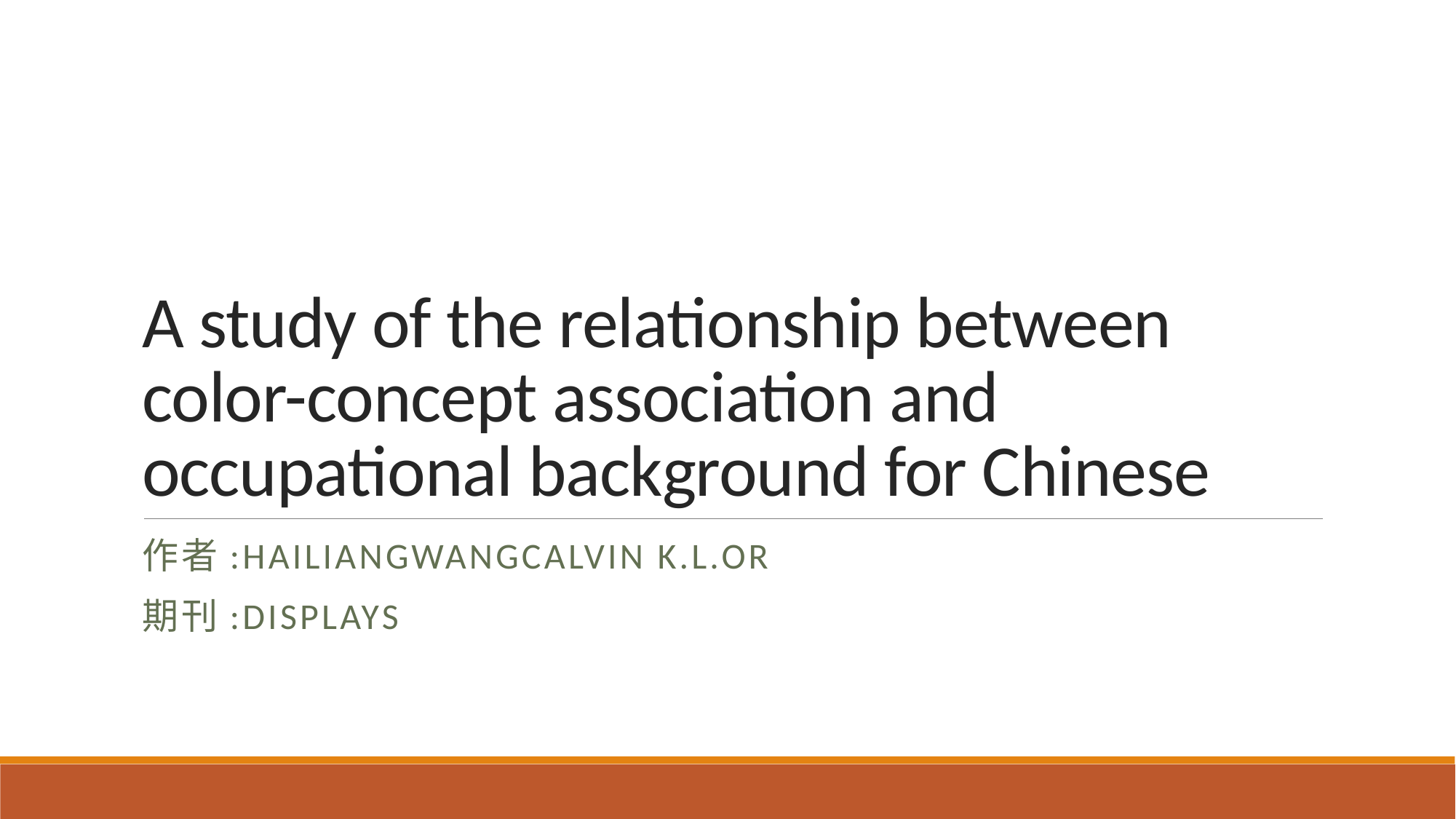

# A study of the relationship between color-concept association and occupational background for Chinese
作者:HailiangWangCalvin K.L.Or
期刊:Displays